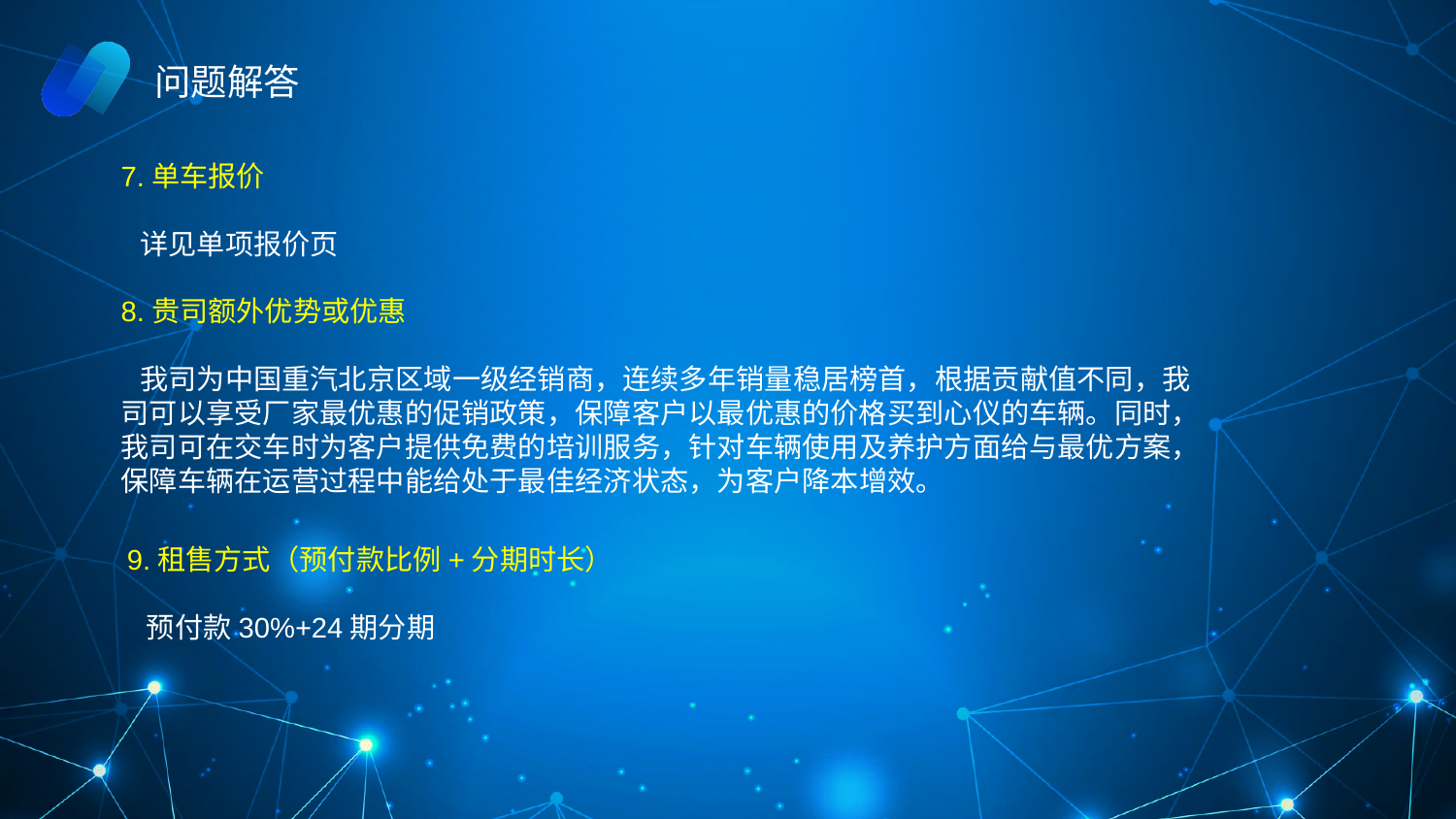

问题解答
7.单车报价

  详见单项报价页
8.贵司额外优势或优惠

  我司为中国重汽北京区域一级经销商，连续多年销量稳居榜首，根据贡献值不同，我司可以享受厂家最优惠的促销政策，保障客户以最优惠的价格买到心仪的车辆。同时，我司可在交车时为客户提供免费的培训服务，针对车辆使用及养护方面给与最优方案，保障车辆在运营过程中能给处于最佳经济状态，为客户降本增效。

9.租售方式（预付款比例+分期时长）

  预付款30%+24期分期